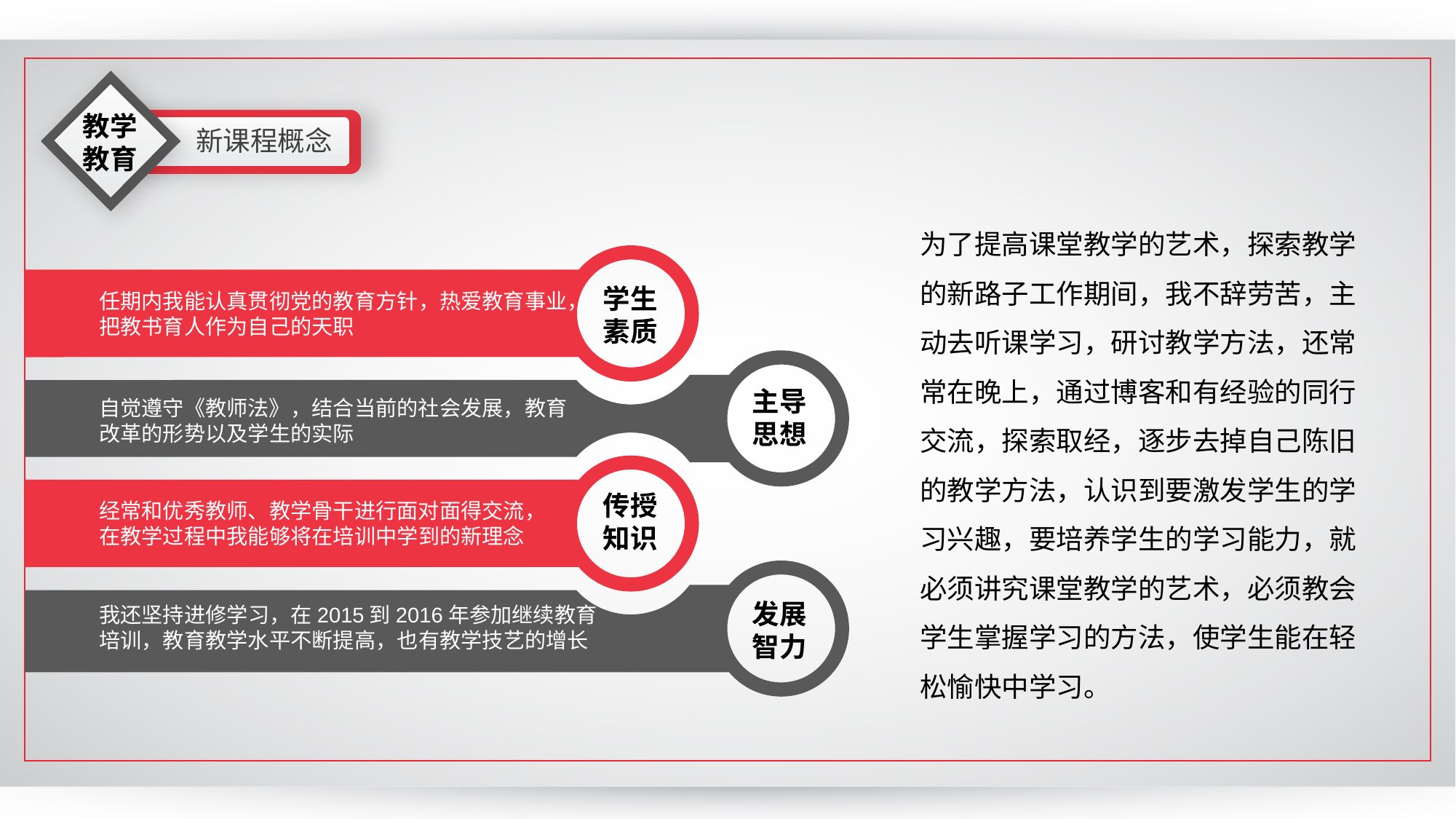

教学教育

新课程概念
为了提高课堂教学的艺术，探索教学的新路子工作期间，我不辞劳苦，主动去听课学习，研讨教学方法，还常常在晚上，通过博客和有经验的同行交流，探索取经，逐步去掉自己陈旧的教学方法，认识到要激发学生的学习兴趣，要培养学生的学习能力，就必须讲究课堂教学的艺术，必须教会学生掌握学习的方法，使学生能在轻松愉快中学习。

学生素质
任期内我能认真贯彻党的教育方针，热爱教育事业，把教书育人作为自己的天职

主导思想
自觉遵守《教师法》，结合当前的社会发展，教育改革的形势以及学生的实际

传授知识
经常和优秀教师、教学骨干进行面对面得交流，在教学过程中我能够将在培训中学到的新理念

发展智力
我还坚持进修学习，在2015到2016年参加继续教育培训，教育教学水平不断提高，也有教学技艺的增长